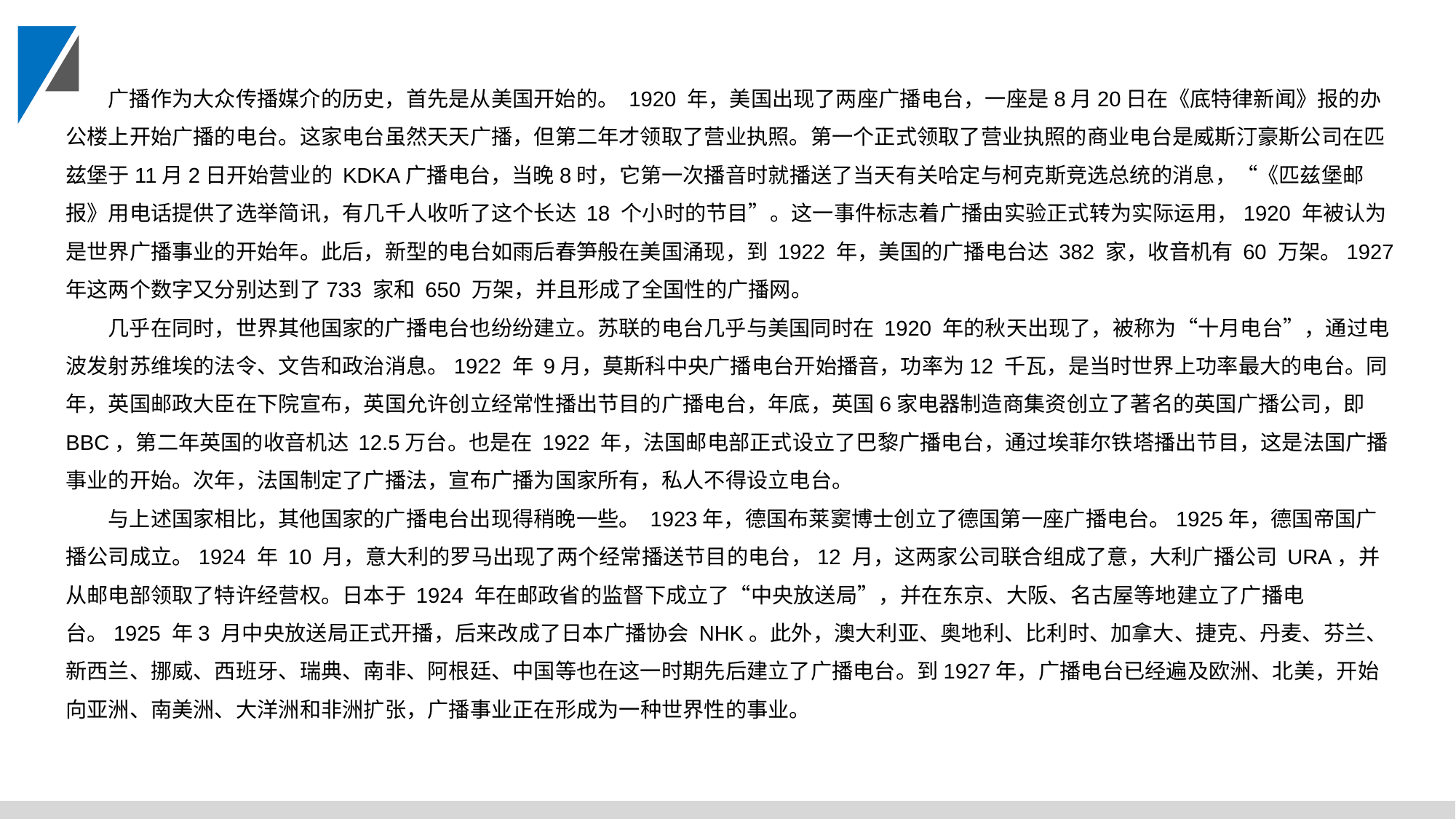

广播作为大众传播媒介的历史，首先是从美国开始的。 1920 年，美国出现了两座广播电台，一座是8月20日在《底特律新闻》报的办公楼上开始广播的电台。这家电台虽然天天广播，但第二年才领取了营业执照。第一个正式领取了营业执照的商业电台是威斯汀豪斯公司在匹兹堡于11月2日开始营业的 KDKA广播电台，当晚8时，它第一次播音时就播送了当天有关哈定与柯克斯竞选总统的消息，“《匹兹堡邮报》用电话提供了选举简讯，有几千人收听了这个长达 18 个小时的节目”。这一事件标志着广播由实验正式转为实际运用，1920 年被认为是世界广播事业的开始年。此后，新型的电台如雨后春笋般在美国涌现，到 1922 年，美国的广播电台达 382 家，收音机有 60 万架。1927年这两个数字又分别达到了733 家和 650 万架，并且形成了全国性的广播网。
几乎在同时，世界其他国家的广播电台也纷纷建立。苏联的电台几乎与美国同时在 1920 年的秋天出现了，被称为“十月电台”，通过电波发射苏维埃的法令、文告和政治消息。1922 年 9月，莫斯科中央广播电台开始播音，功率为12 千瓦，是当时世界上功率最大的电台。同年，英国邮政大臣在下院宣布，英国允许创立经常性播出节目的广播电台，年底，英国6家电器制造商集资创立了著名的英国广播公司，即 BBC，第二年英国的收音机达 12.5万台。也是在 1922 年，法国邮电部正式设立了巴黎广播电台，通过埃菲尔铁塔播出节目，这是法国广播事业的开始。次年，法国制定了广播法，宣布广播为国家所有，私人不得设立电台。
与上述国家相比，其他国家的广播电台出现得稍晚一些。 1923年，德国布莱窦博士创立了德国第一座广播电台。1925年，德国帝国广播公司成立。1924 年 10 月，意大利的罗马出现了两个经常播送节目的电台，12 月，这两家公司联合组成了意，大利广播公司 URA，并从邮电部领取了特许经营权。日本于 1924 年在邮政省的监督下成立了“中央放送局”，并在东京、大阪、名古屋等地建立了广播电台。1925 年3 月中央放送局正式开播，后来改成了日本广播协会 NHK。此外，澳大利亚、奥地利、比利时、加拿大、捷克、丹麦、芬兰、新西兰、挪威、西班牙、瑞典、南非、阿根廷、中国等也在这一时期先后建立了广播电台。到1927年，广播电台已经遍及欧洲、北美，开始向亚洲、南美洲、大洋洲和非洲扩张，广播事业正在形成为一种世界性的事业。